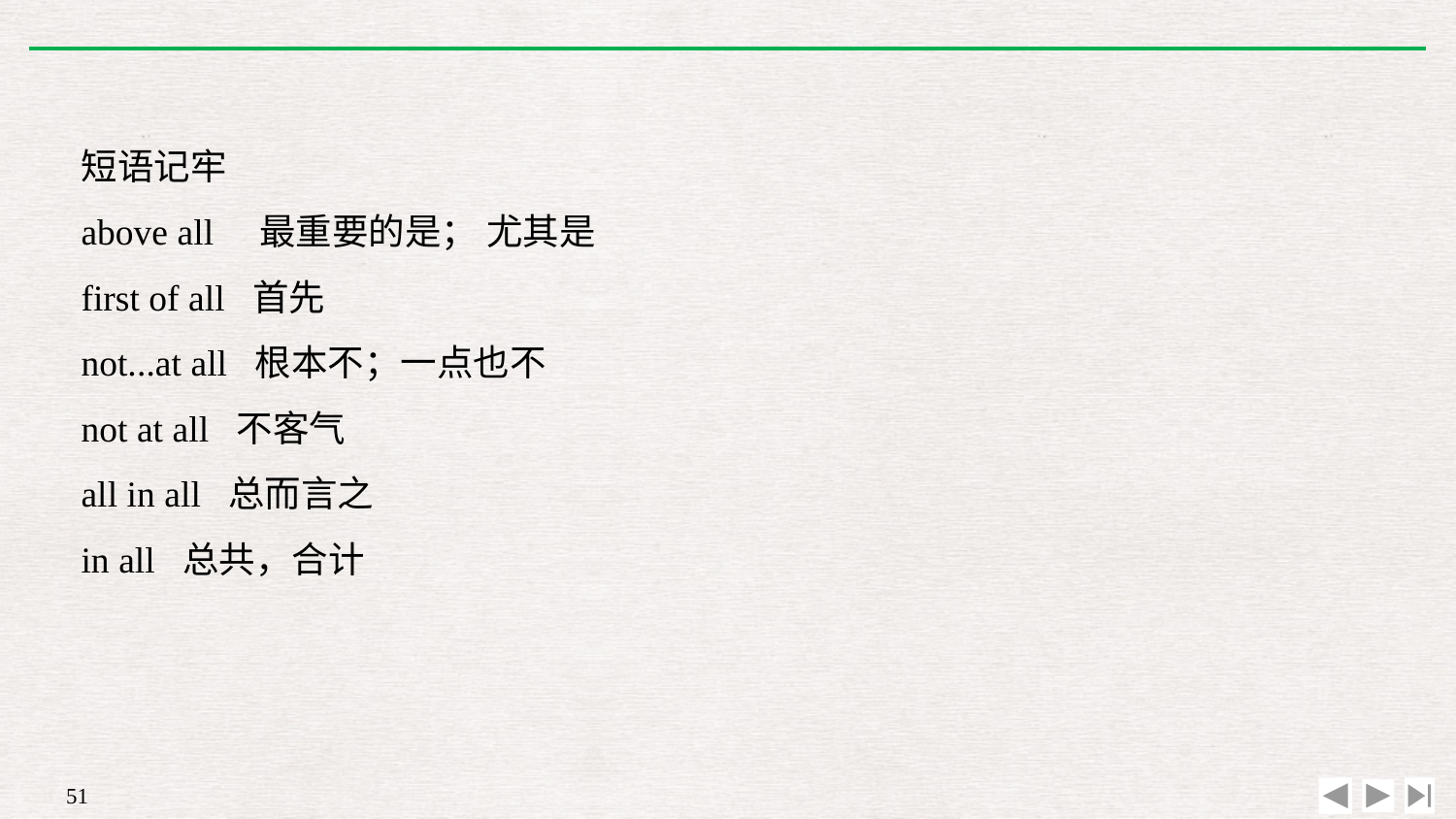

短语记牢
above all　最重要的是； 尤其是
first of all  首先
not...at all  根本不；一点也不
not at all  不客气
all in all  总而言之
in all  总共，合计